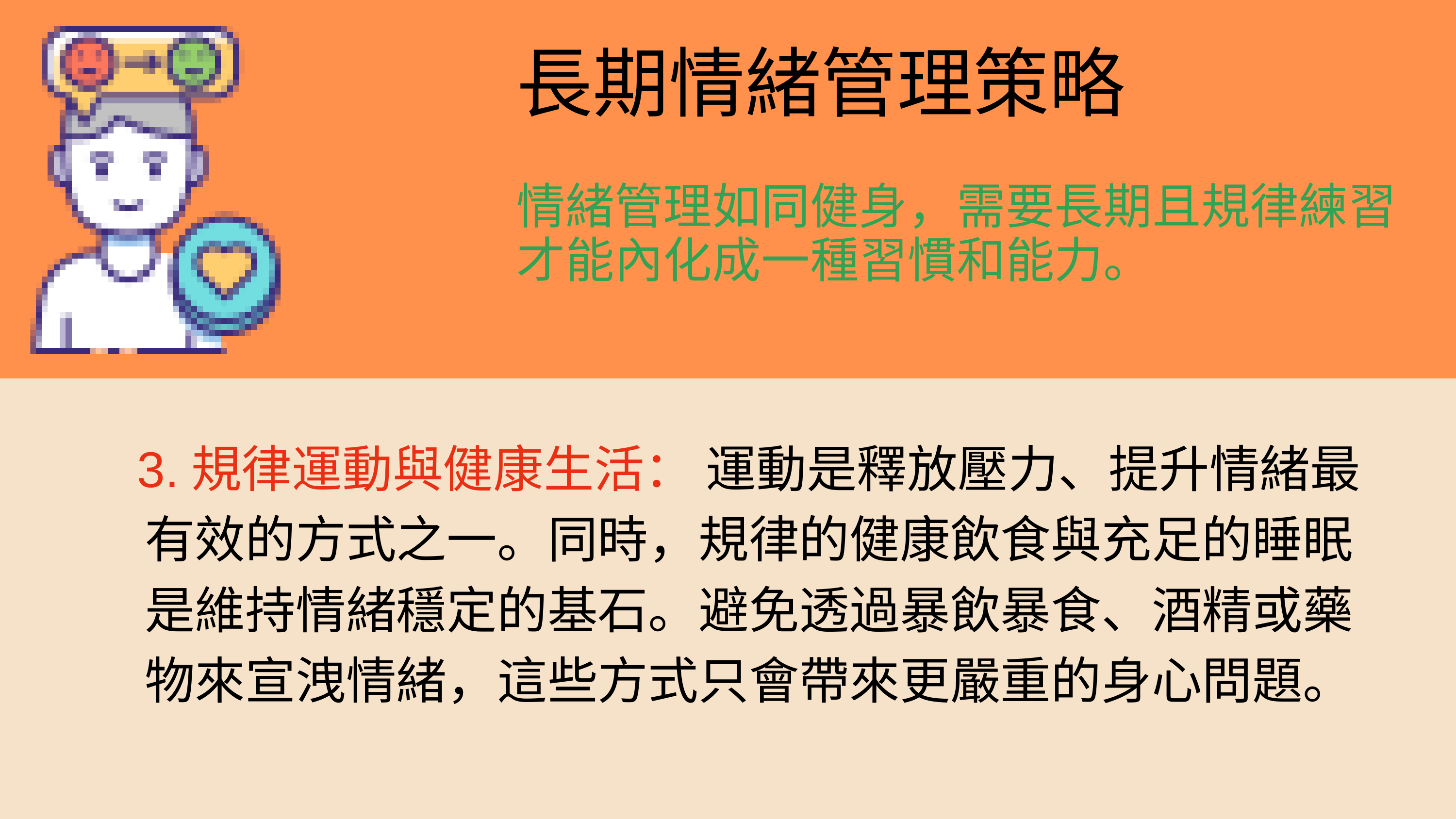

長期情緒管理策略

情緒管理如同健身，需要長期且規律練習才能內化成一種習慣和能力。
3.規律運動與健康生活： 運動是釋放壓力、提升情緒最有效的方式之一。同時，規律的健康飲食與充足的睡眠是維持情緒穩定的基石。避免透過暴飲暴食、酒精或藥物來宣洩情緒，這些方式只會帶來更嚴重的身心問題。